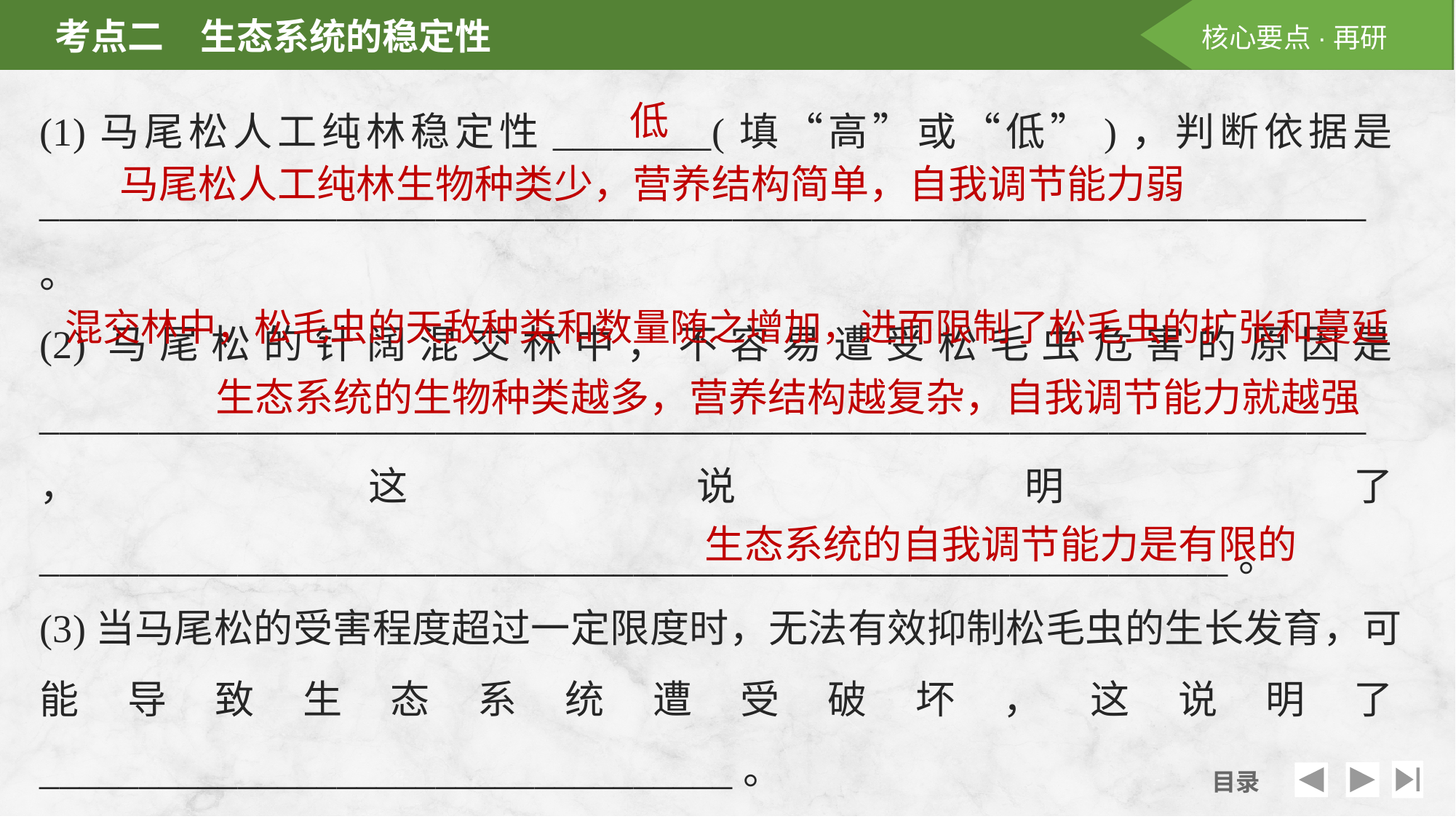

(1)马尾松人工纯林稳定性________(填“高”或“低”)，判断依据是___________________________________________________________________。
(2)马尾松的针阔混交林中，不容易遭受松毛虫危害的原因是___________________________________________________________________，这说明了____________________________________________________________。
(3)当马尾松的受害程度超过一定限度时，无法有效抑制松毛虫的生长发育，可能导致生态系统遭受破坏，这说明了___________________________________。
低
马尾松人工纯林生物种类少，营养结构简单，自我调节能力弱
混交林中，松毛虫的天敌种类和数量随之增加，进而限制了松毛虫的扩张和蔓延
生态系统的生物种类越多，营养结构越复杂，自我调节能力就越强
生态系统的自我调节能力是有限的